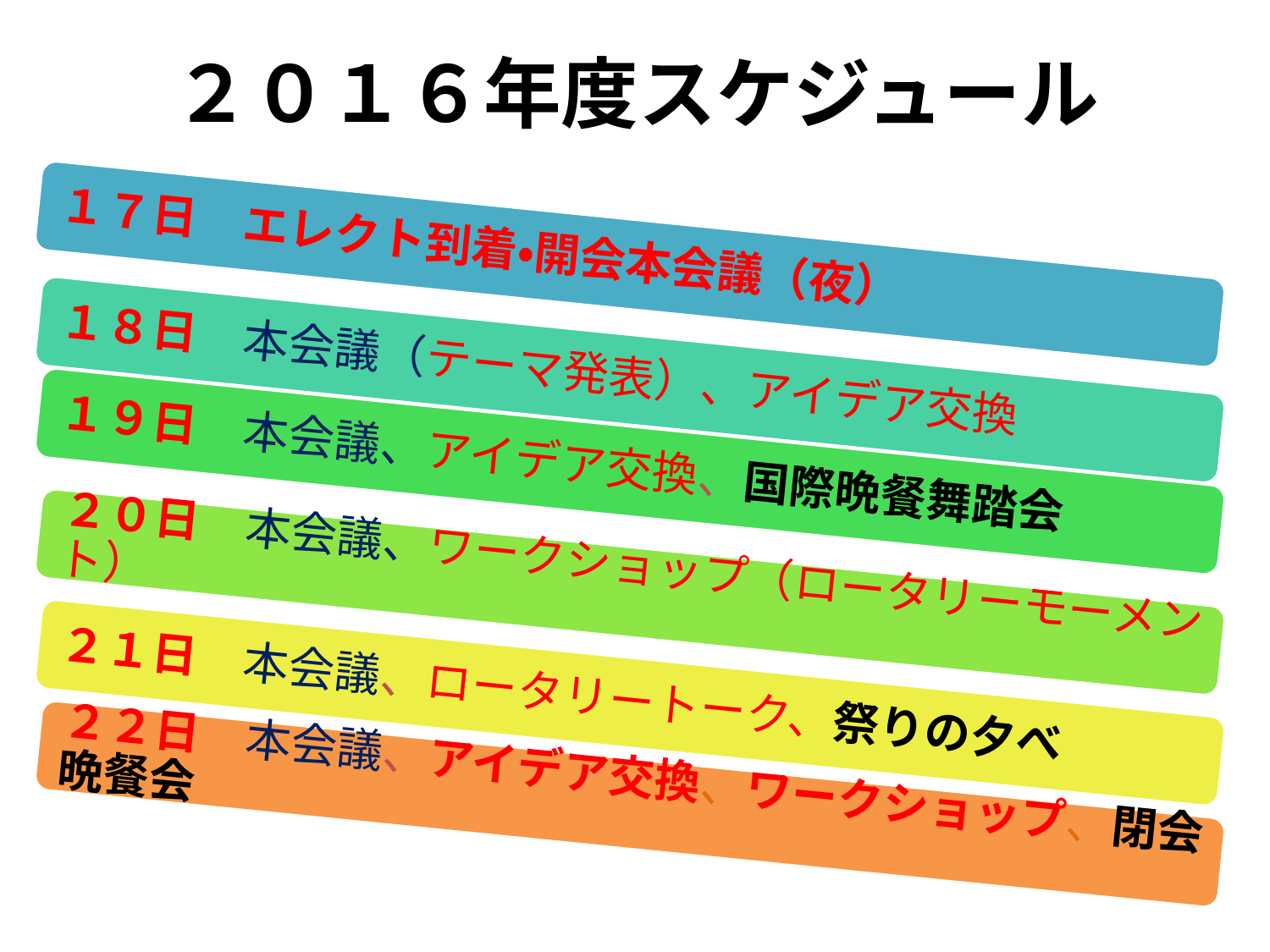

# ２０１６年度スケジュール
１７日　エレクト到着・開会本会議（夜）
１８日　本会議（テーマ発表）、アイデア交換
１９日　本会議、アイデア交換、国際晩餐舞踏会
２０日　本会議、ワークショップ（ロータリーモーメント）
２１日　本会議、ロータリートーク、祭りの夕べ
２２日　本会議、アイデア交換、ワークショップ、閉会晩餐会